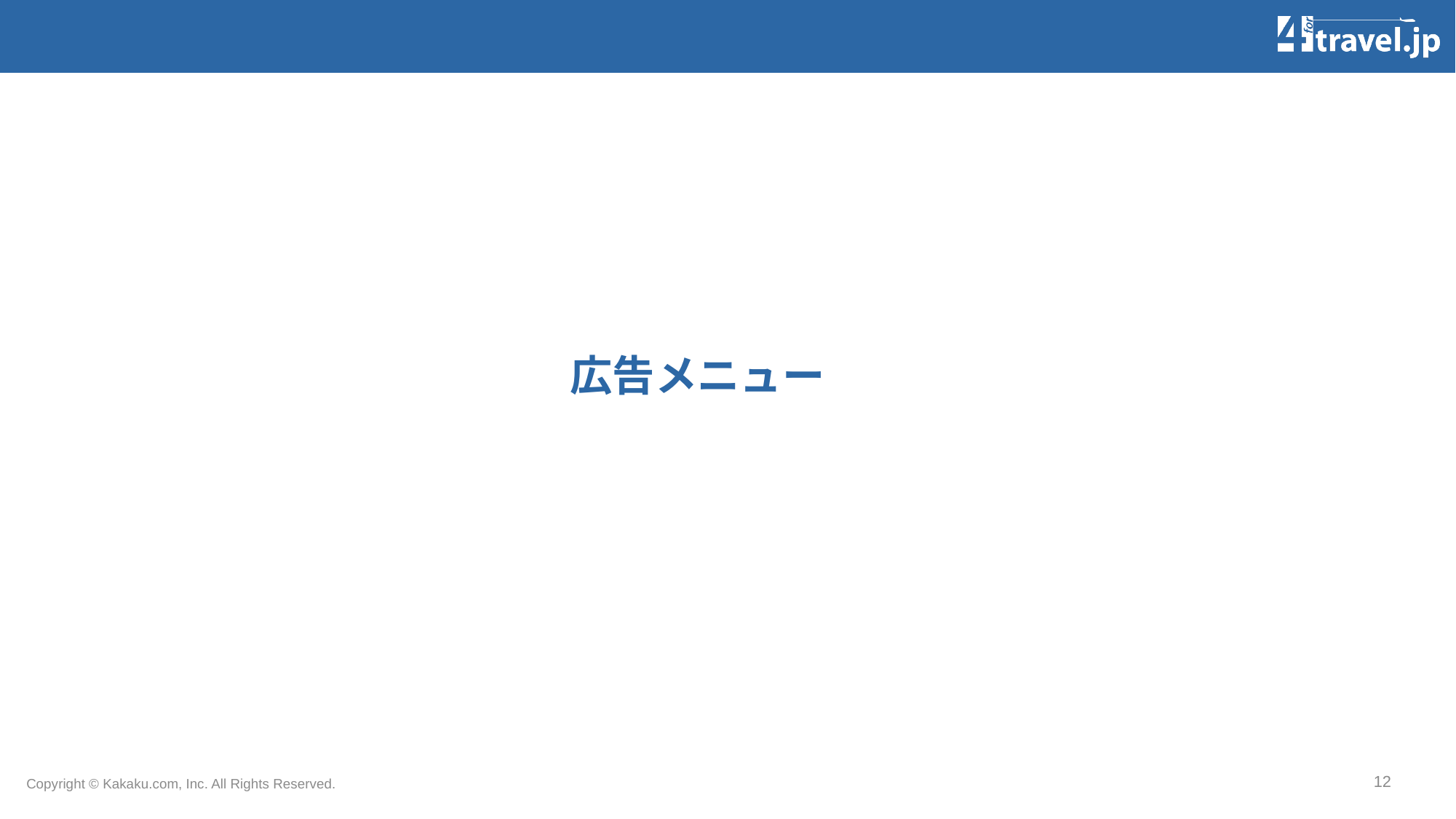

# 広告メニュー
12
Copyright © Kakaku.com, Inc. All Rights Reserved.